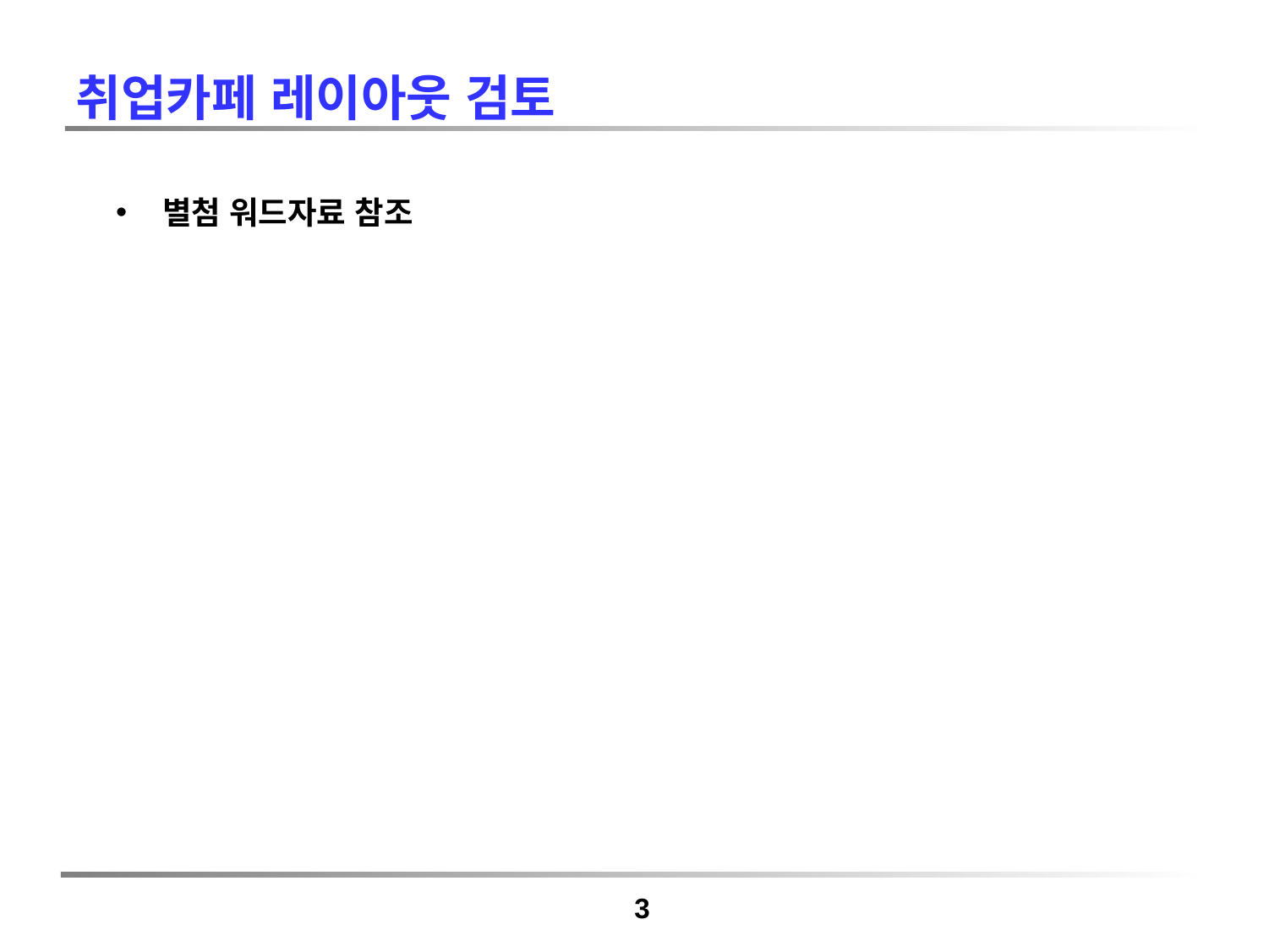

취업카페 레이아웃 검토
 별첨 워드자료 참조
3